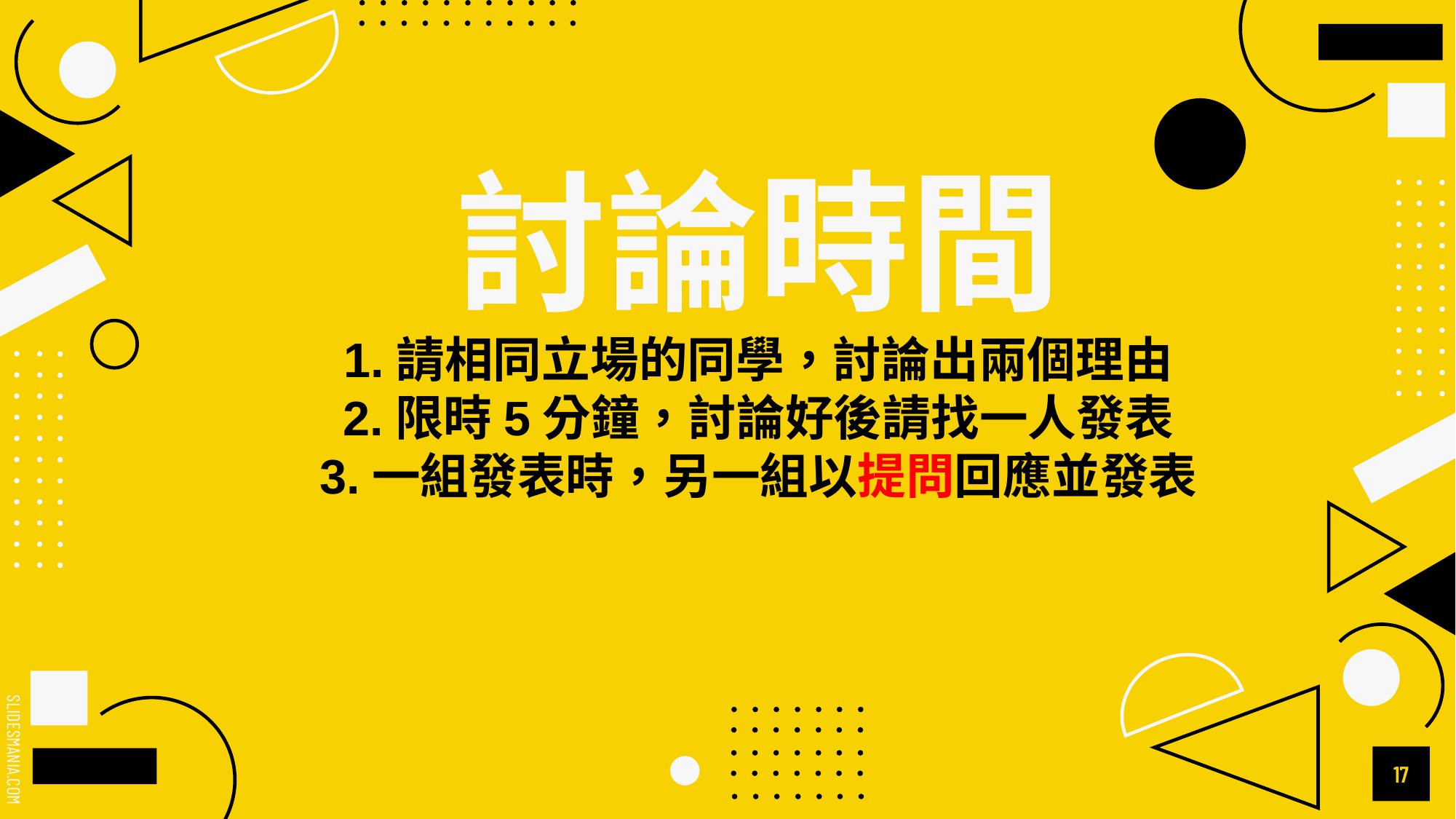

# 討論時間 1.請相同立場的同學，討論出兩個理由 2.限時5分鐘，討論好後請找一人發表 3.一組發表時，另一組以提問回應並發表
17